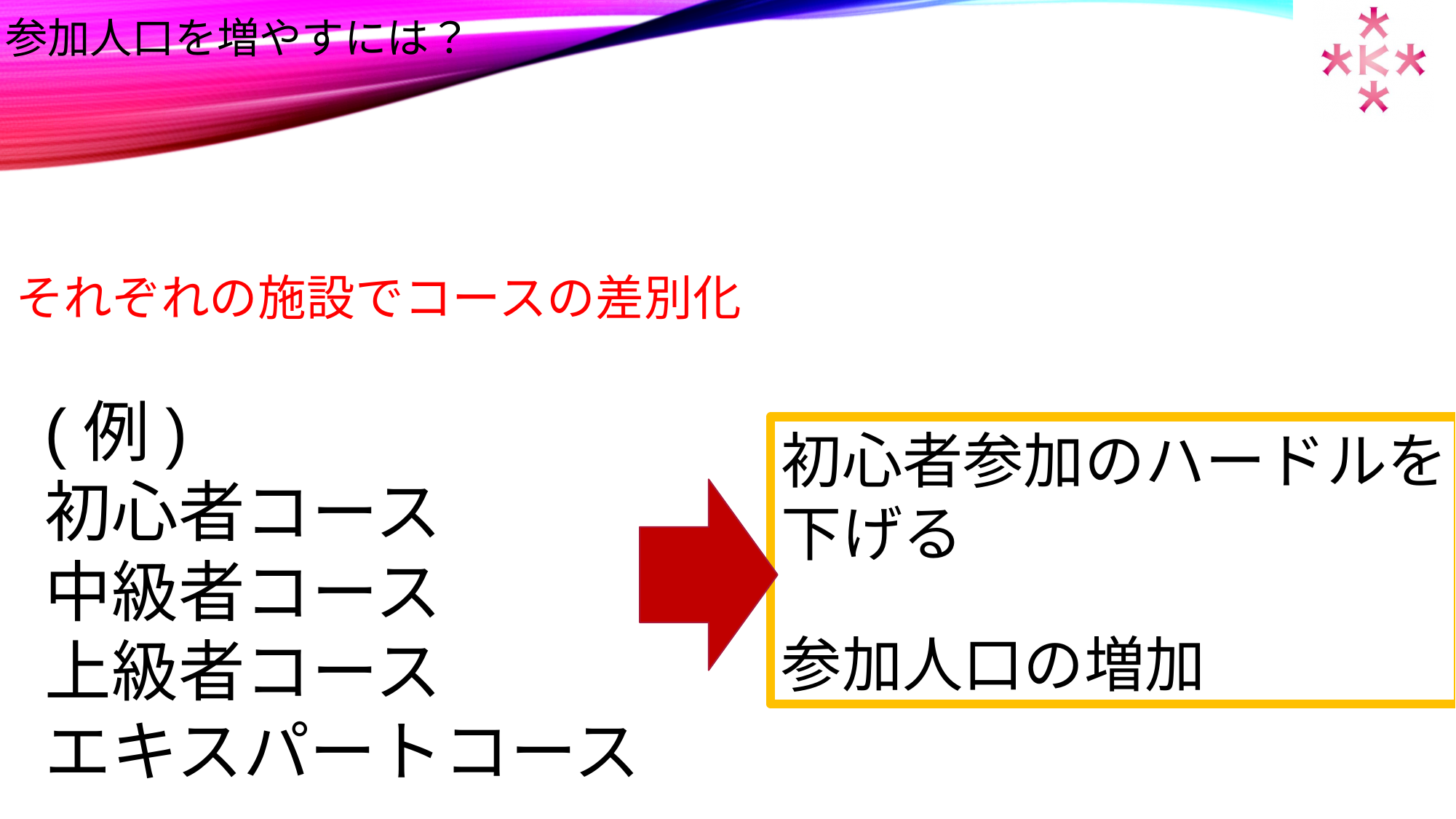

参加人口を増やすには？
それぞれの施設でコースの差別化
(例)
初心者コース
中級者コース
上級者コース
エキスパートコース
初心者参加のハードルを
下げる

参加人口の増加